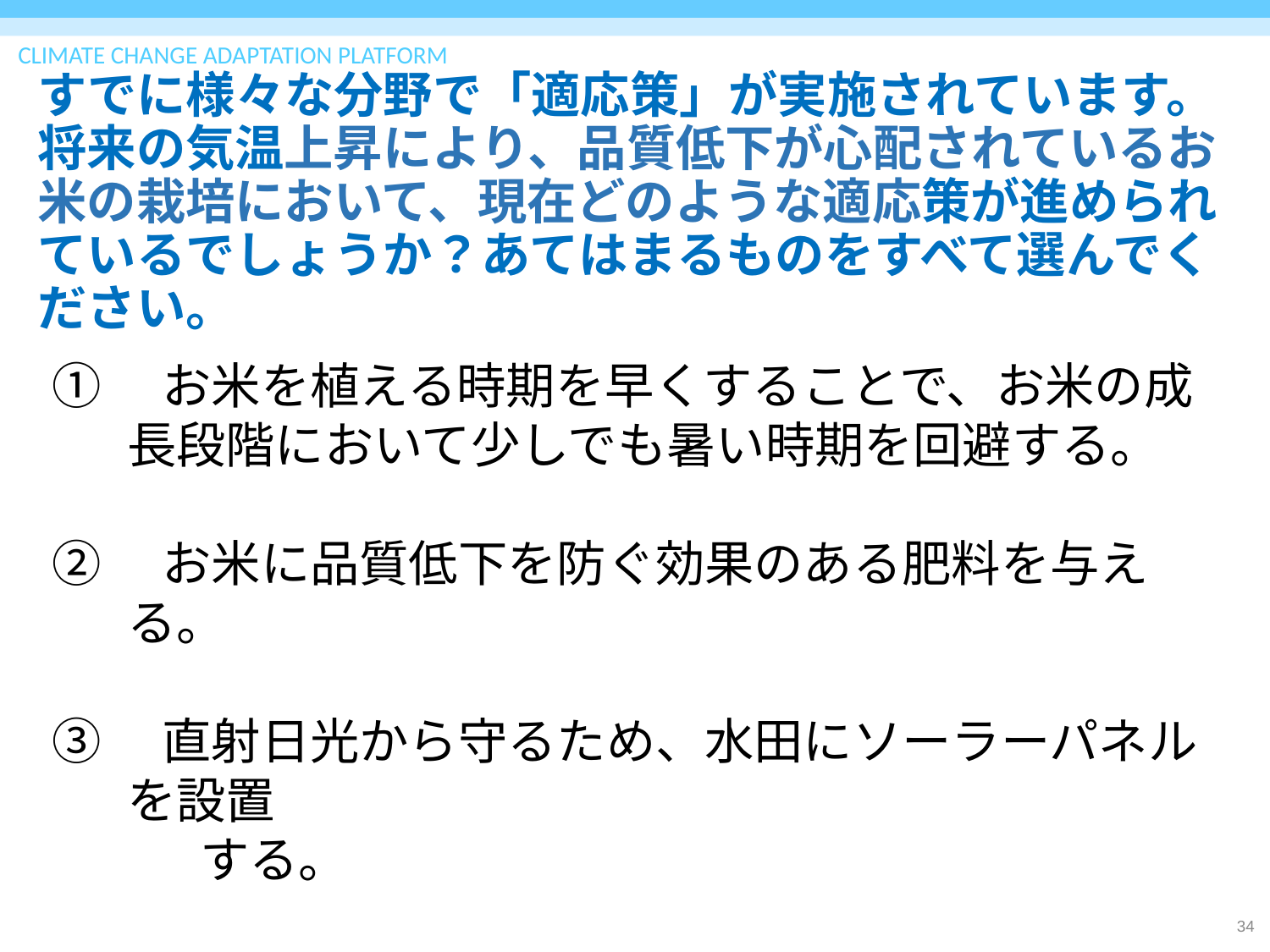

# すでに様々な分野で「適応策」が実施されています。将来の気温上昇により、品質低下が心配されているお米の栽培において、現在どのような適応策が進められているでしょうか？あてはまるものをすべて選んでください。
①　お米を植える時期を早くすることで、お米の成長段階において少しでも暑い時期を回避する。

②　お米に品質低下を防ぐ効果のある肥料を与える。

③　直射日光から守るため、水田にソーラーパネルを設置
　　　する。

④　高温に強いお米の品種を開発する。
34